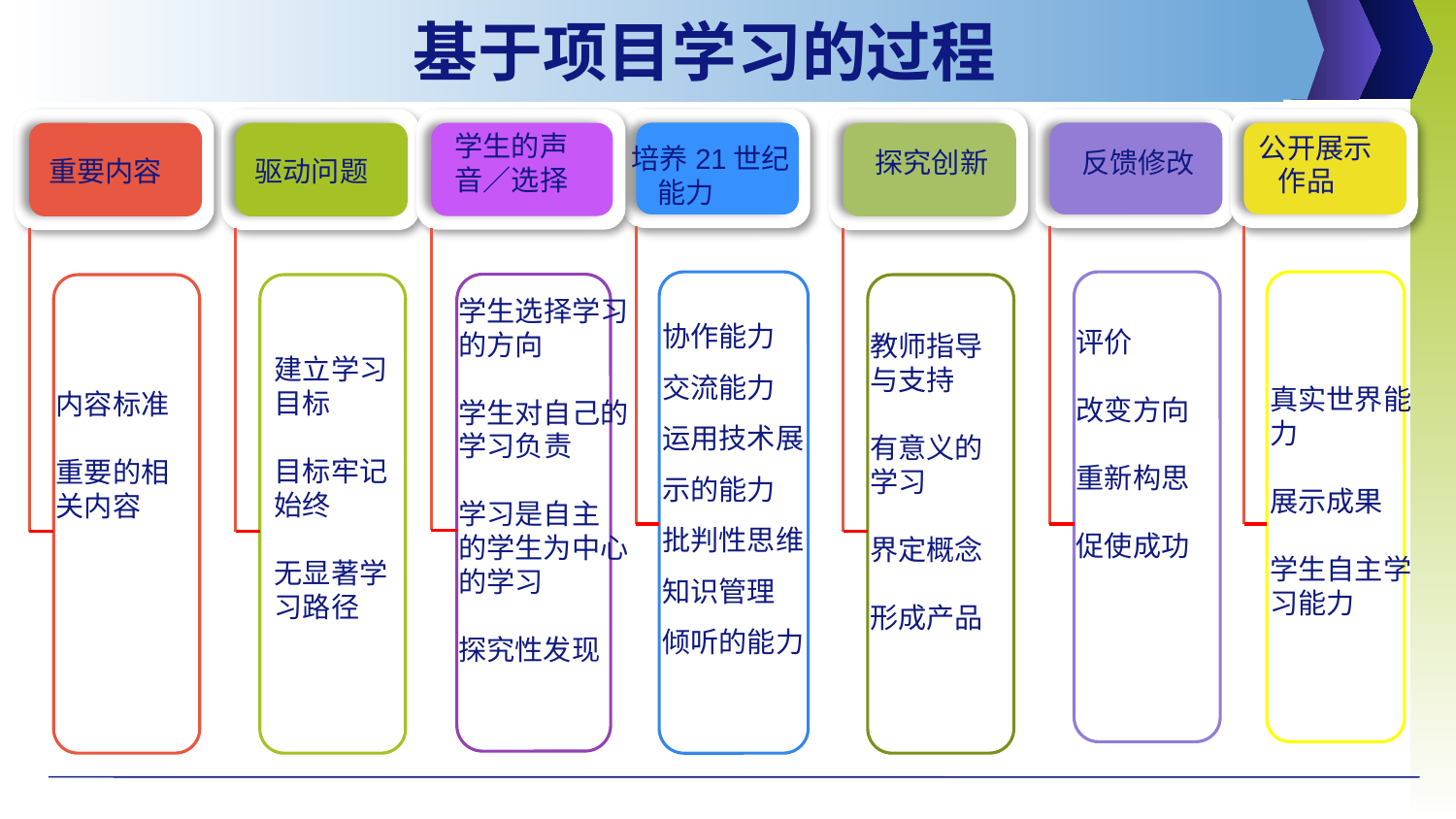

# 基于项目学习的过程

内容标准

重要的相关内容
重要
内容
重要内容

建立学习目标

目标牢记始终

无显著学习路径
重要
内容
驱动问题

学生选择学习的方向

学生对自己的学习负责

学习是自主
的学生为中心的学习

探究性发现
学生的声
音／选择
重要
内容

协作能力
交流能力
运用技术展示的能力
批判性思维
知识管理
倾听的能力
重要
内容
培养21世纪
   能力

教师指导与支持

有意义的学习

界定概念

形成产品
重要
内容
探究创新

评价

改变方向

重新构思

促使成功
重要
内容
反馈修改

真实世界能力

展示成果

学生自主学习能力
公开展示
  作品
重要
内容